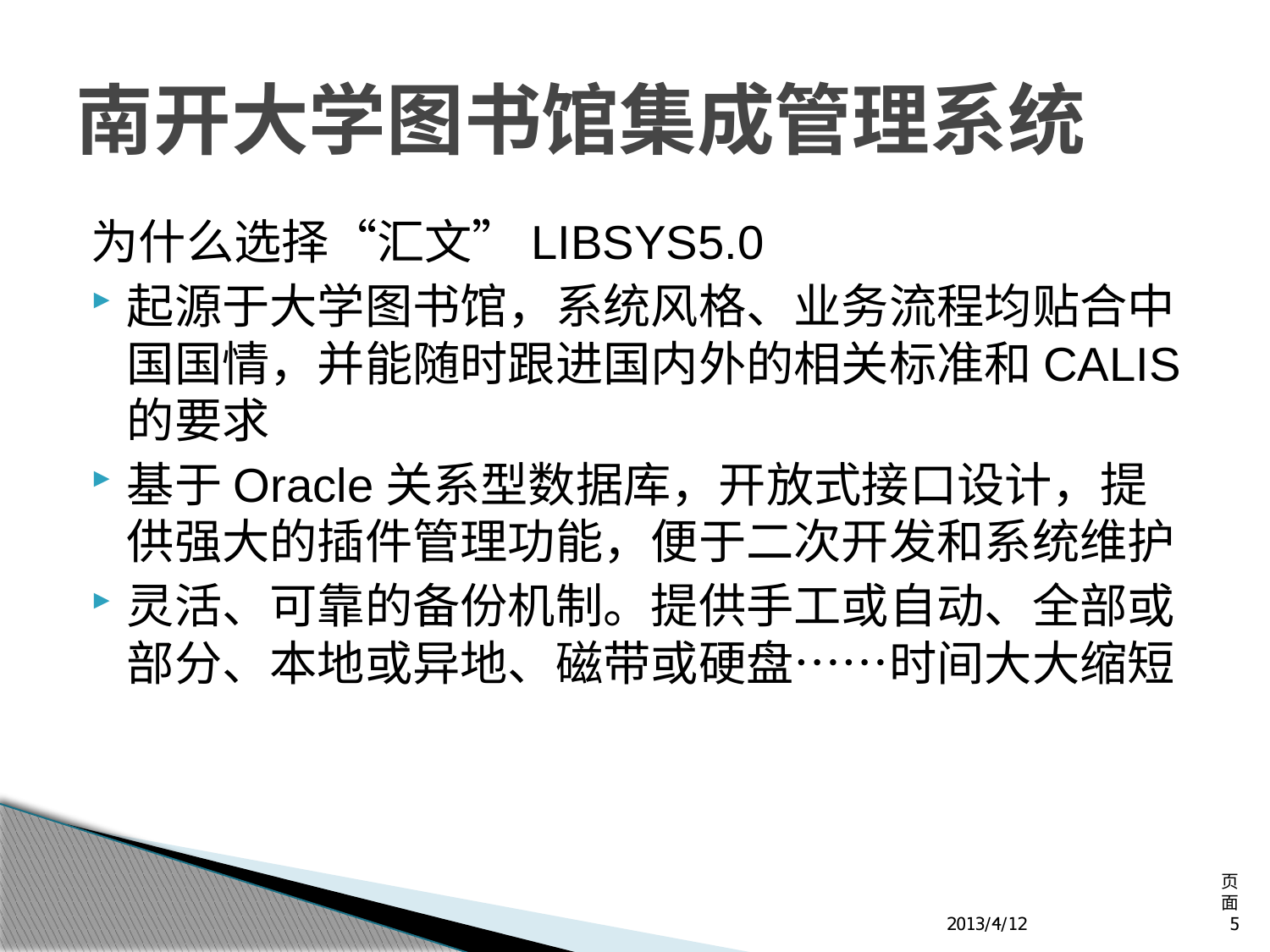

# 南开大学图书馆集成管理系统
为什么选择“汇文”LIBSYS5.0
起源于大学图书馆，系统风格、业务流程均贴合中国国情，并能随时跟进国内外的相关标准和CALIS的要求
基于Oracle关系型数据库，开放式接口设计，提供强大的插件管理功能，便于二次开发和系统维护
灵活、可靠的备份机制。提供手工或自动、全部或部分、本地或异地、磁带或硬盘……时间大大缩短

2013/4/12
页面 5